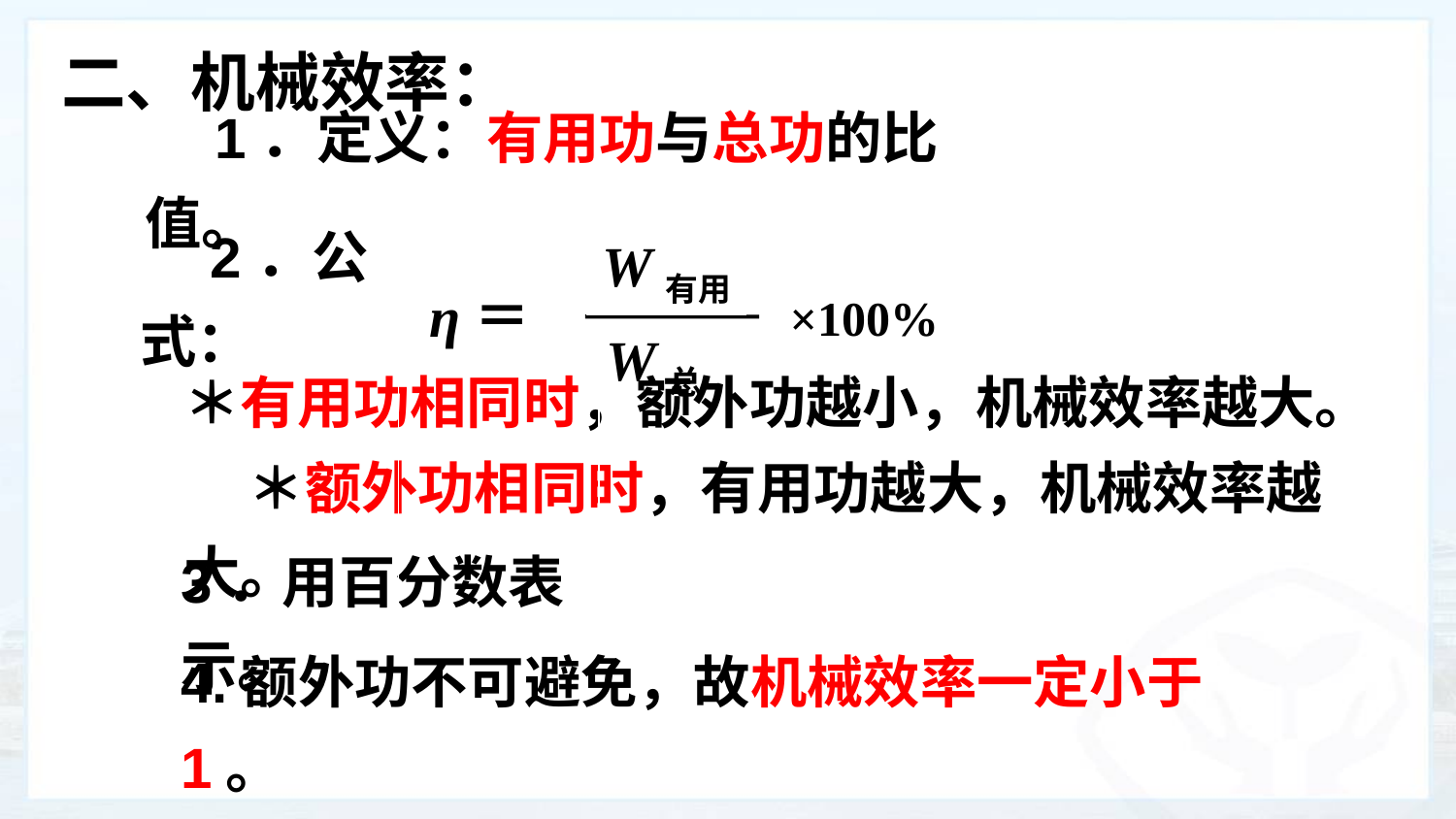

二、机械效率：
　1．定义：有用功与总功的比值。
　2．公式：
W有用

W总

 η＝
×100%
＊有用功相同时，额外功越小，机械效率越大。        ＊额外功相同时，有用功越大，机械效率越大。
3．用百分数表示。
4.额外功不可避免，故机械效率一定小于1。